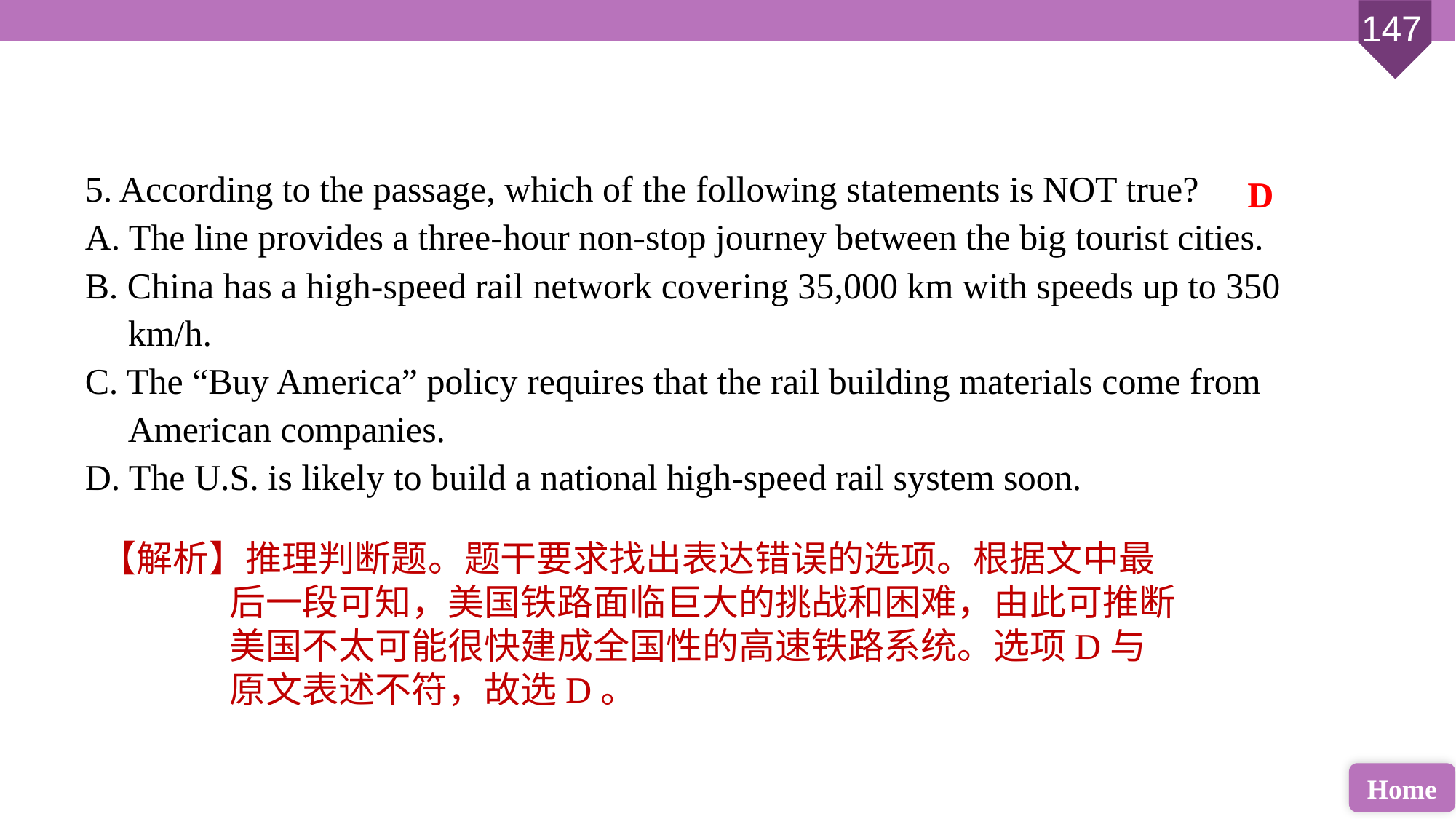

5. According to the passage, which of the following statements is NOT true?
A. The line provides a three-hour non-stop journey between the big tourist cities.
B. China has a high-speed rail network covering 35,000 km with speeds up to 350 km/h.
C. The “Buy America” policy requires that the rail building materials come from American companies.
D. The U.S. is likely to build a national high-speed rail system soon.
D
【解析】推理判断题。题干要求找出表达错误的选项。根据文中最后一段可知，美国铁路面临巨大的挑战和困难，由此可推断美国不太可能很快建成全国性的高速铁路系统。选项D与原文表述不符，故选D。